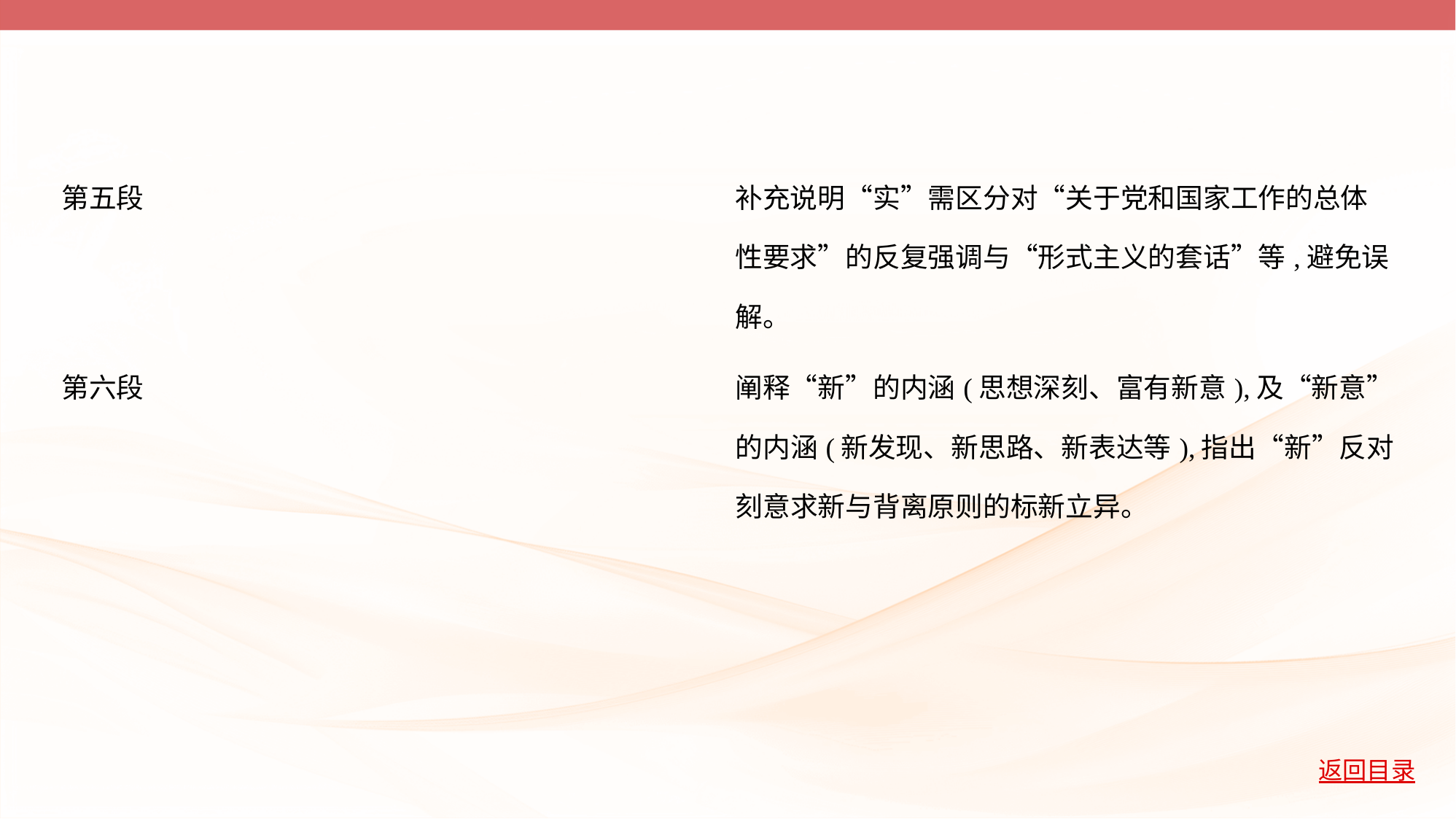

| 第五段 | 补充说明“实”需区分对“关于党和国家工作的总体 性要求”的反复强调与“形式主义的套话”等,避免误 解。 |
| --- | --- |
| 第六段 | 阐释“新”的内涵(思想深刻、富有新意),及“新意” 的内涵(新发现、新思路、新表达等),指出“新”反对 刻意求新与背离原则的标新立异。 |